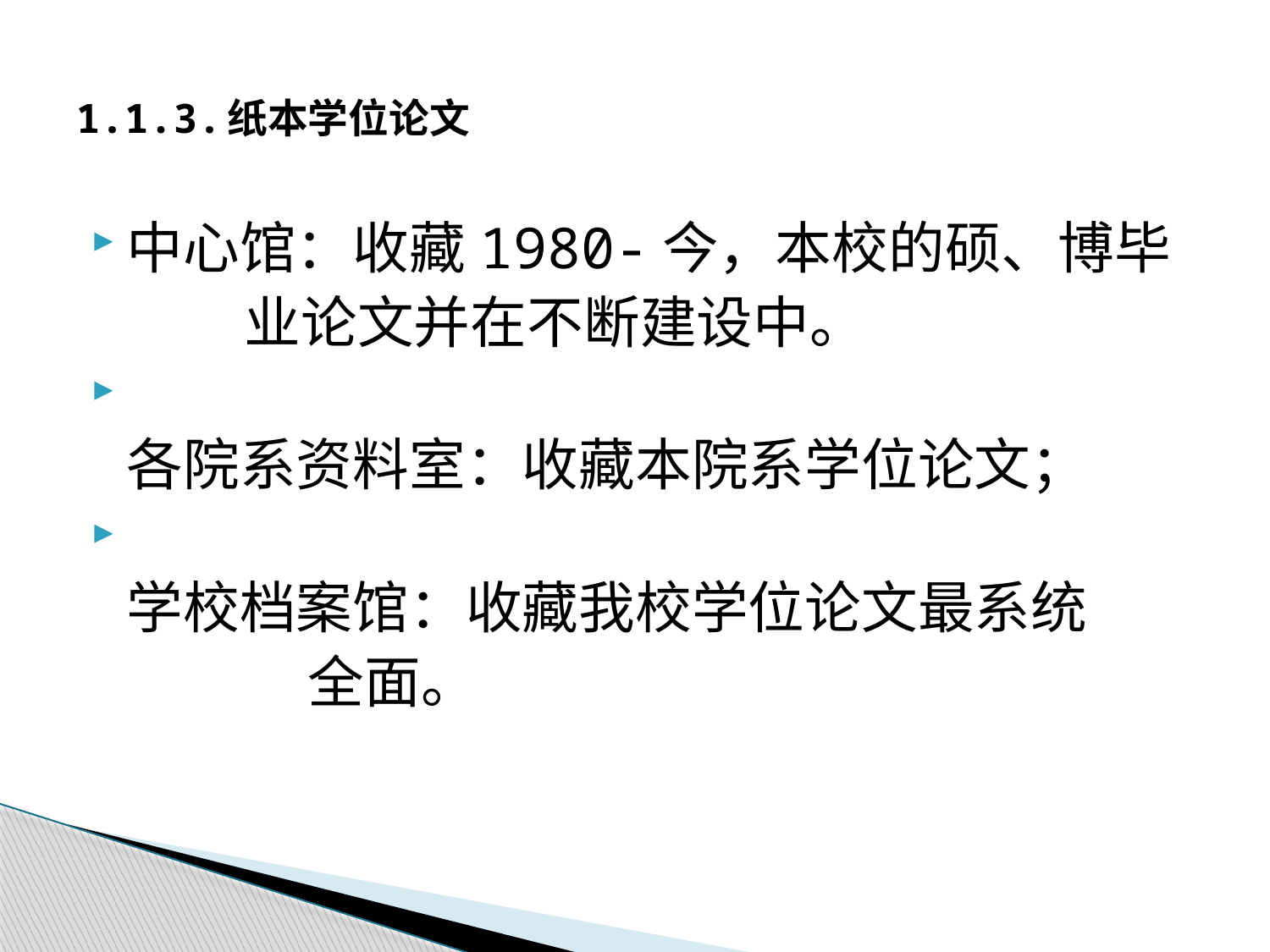

# 1.1.3.纸本学位论文
中心馆：收藏1980-今，本校的硕、博毕
           业论文并在不断建设中。
各院系资料室：收藏本院系学位论文；
学校档案馆：收藏我校学位论文最系统
                全面。